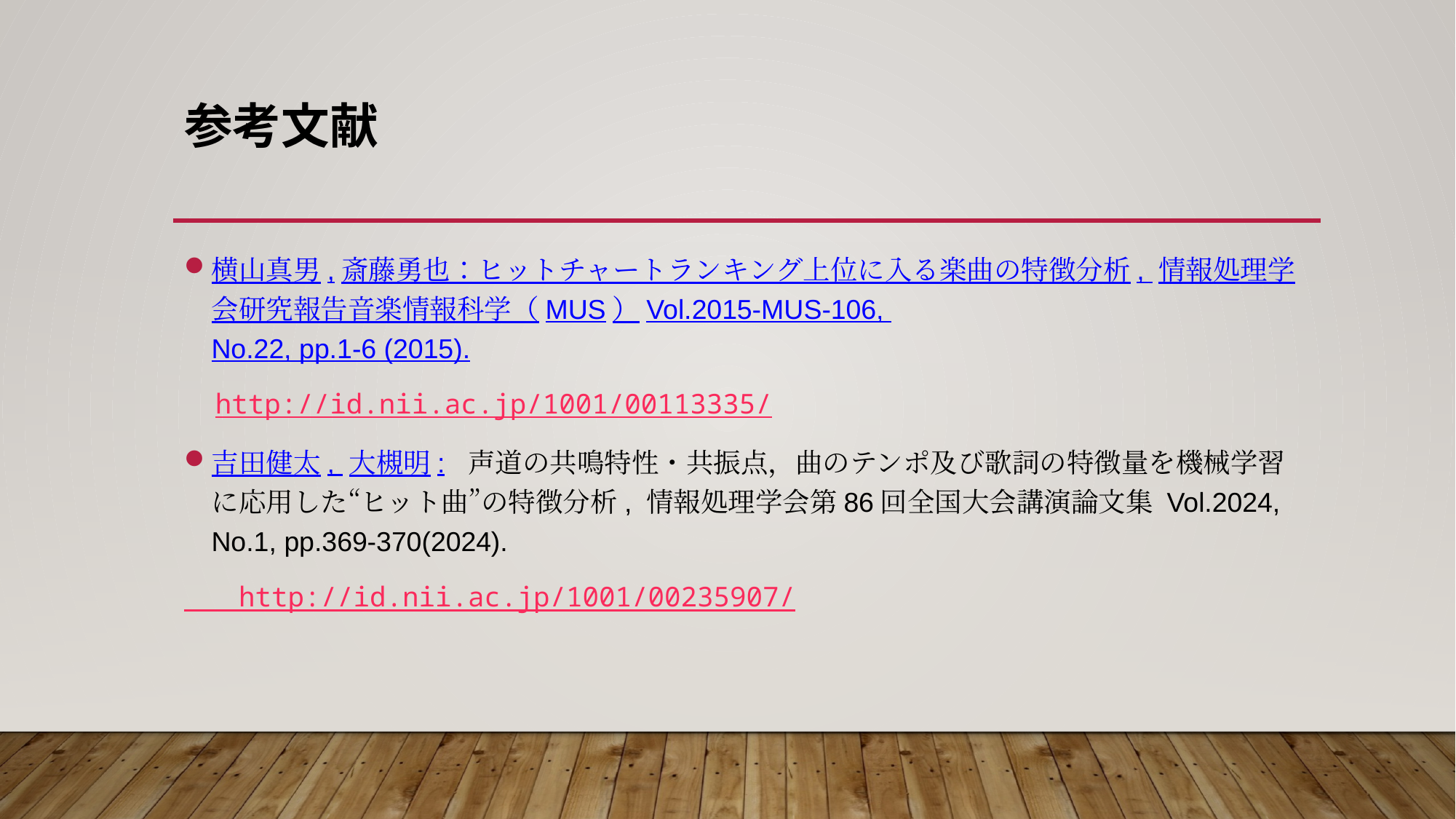

# 参考文献
横山真男,斎藤勇也：ヒットチャートランキング上位に入る楽曲の特徴分析, 情報処理学会研究報告音楽情報科学（MUS）Vol.2015-MUS-106,
No.22, pp.1-6 (2015).
http://id.nii.ac.jp/1001/00113335/
吉田健太, 大槻明: 声道の共鳴特性・共振点，曲のテンポ及び歌詞の特徴量を機械学習に応用した“ヒット曲”の特徴分析, 情報処理学会第86回全国大会講演論文集 Vol.2024, No.1, pp.369-370(2024).
　　http://id.nii.ac.jp/1001/00235907/